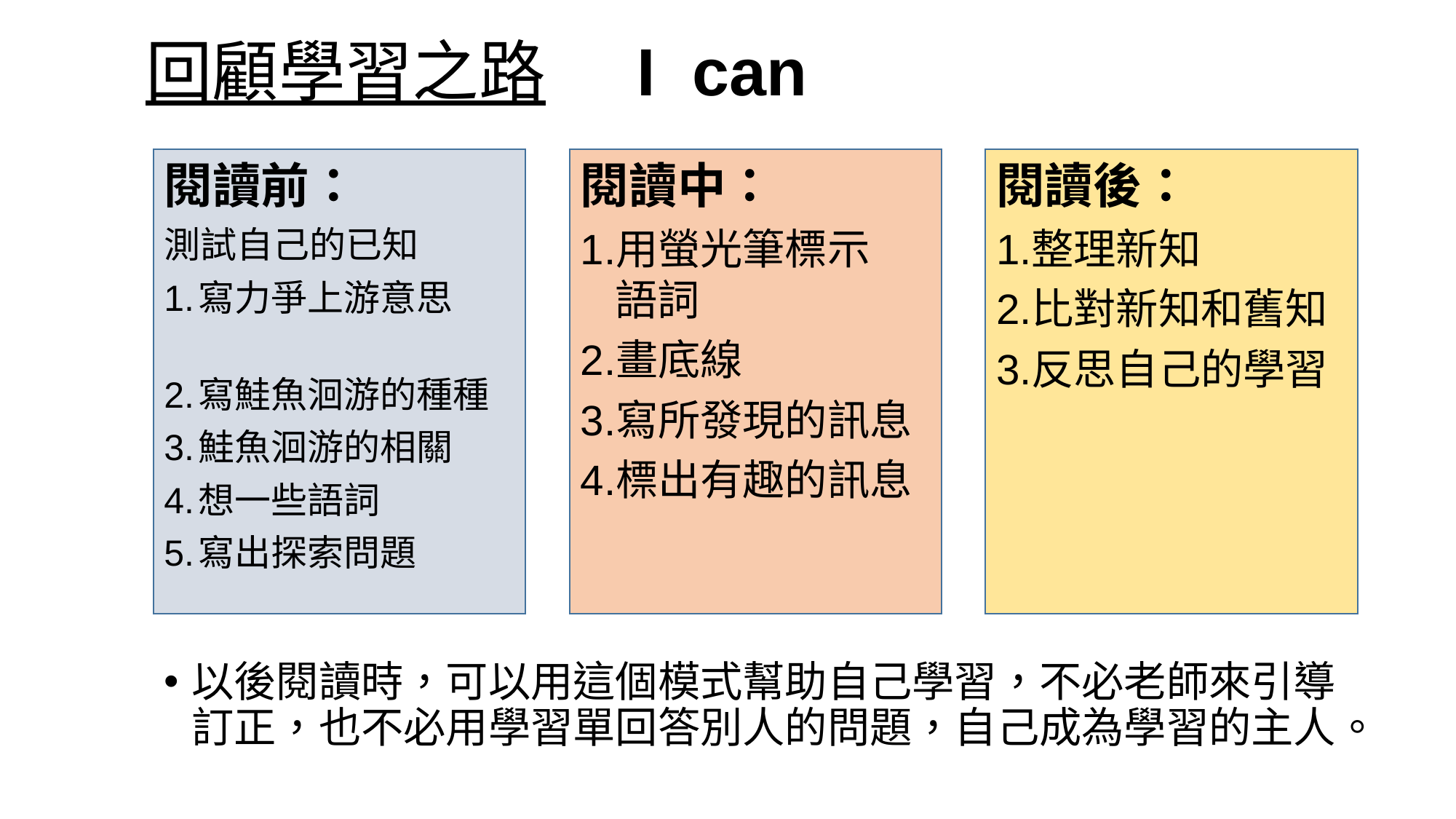

回顧學習之路     I  can
閱讀後：
整理新知
比對新知和舊知
反思自己的學習
閱讀中：
用螢光筆標示
語詞
畫底線
寫所發現的訊息
標出有趣的訊息
閱讀前：
測試自己的已知
寫力爭上游意思
寫鮭魚洄游的種種
鮭魚洄游的相關
想一些語詞
寫出探索問題
以後閱讀時，可以用這個模式幫助自己學習，不必老師來引導訂正，也不必用學習單回答別人的問題，自己成為學習的主人。